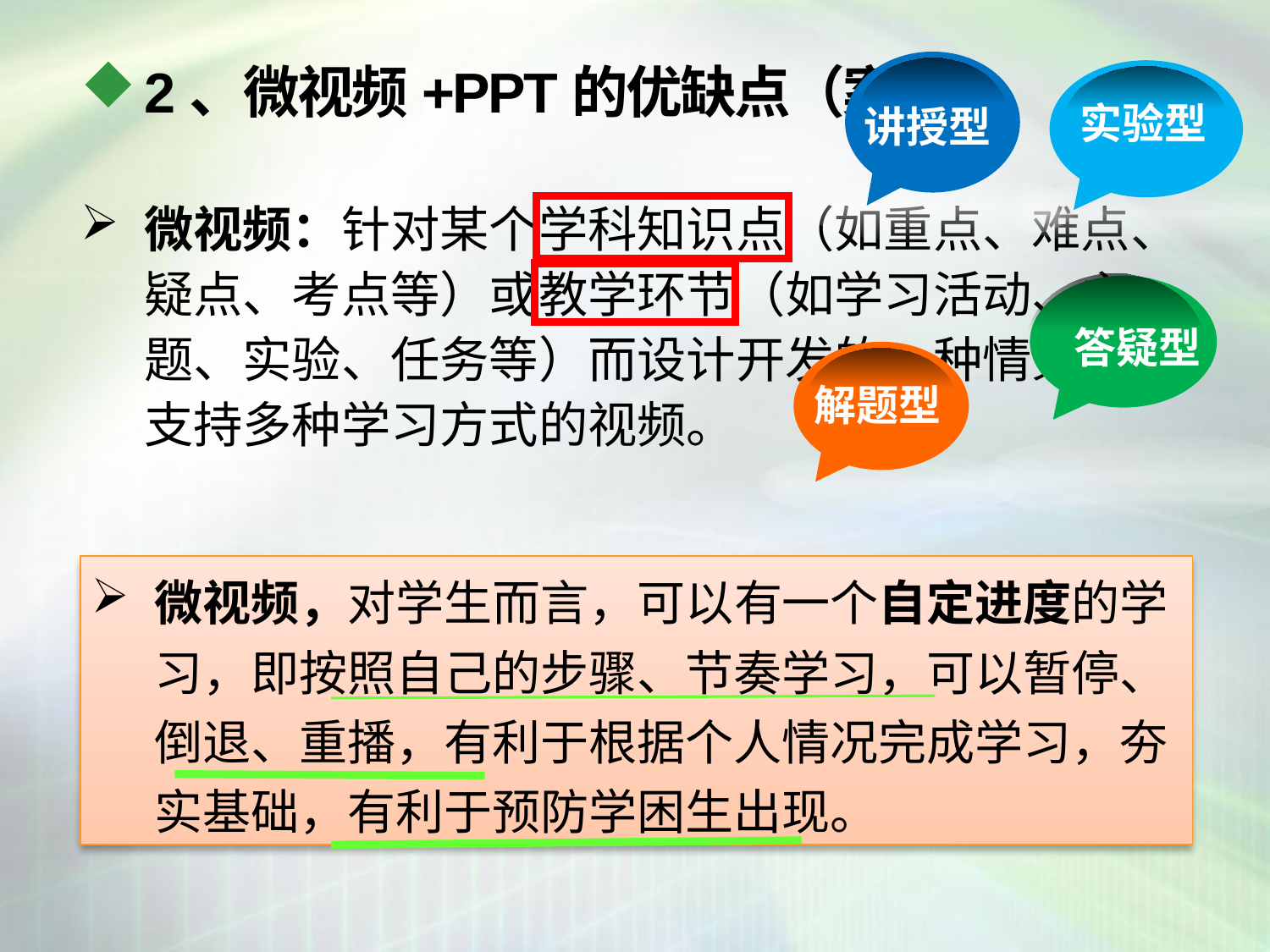

讲授型

实验型

# 2、微视频+PPT的优缺点（案例）
微视频：针对某个学科知识点（如重点、难点、疑点、考点等）或教学环节（如学习活动、主题、实验、任务等）而设计开发的一种情景化、支持多种学习方式的视频。

答疑型

解题型

微视频，对学生而言，可以有一个自定进度的学习，即按照自己的步骤、节奏学习，可以暂停、倒退、重播，有利于根据个人情况完成学习，夯实基础，有利于预防学困生出现。
22